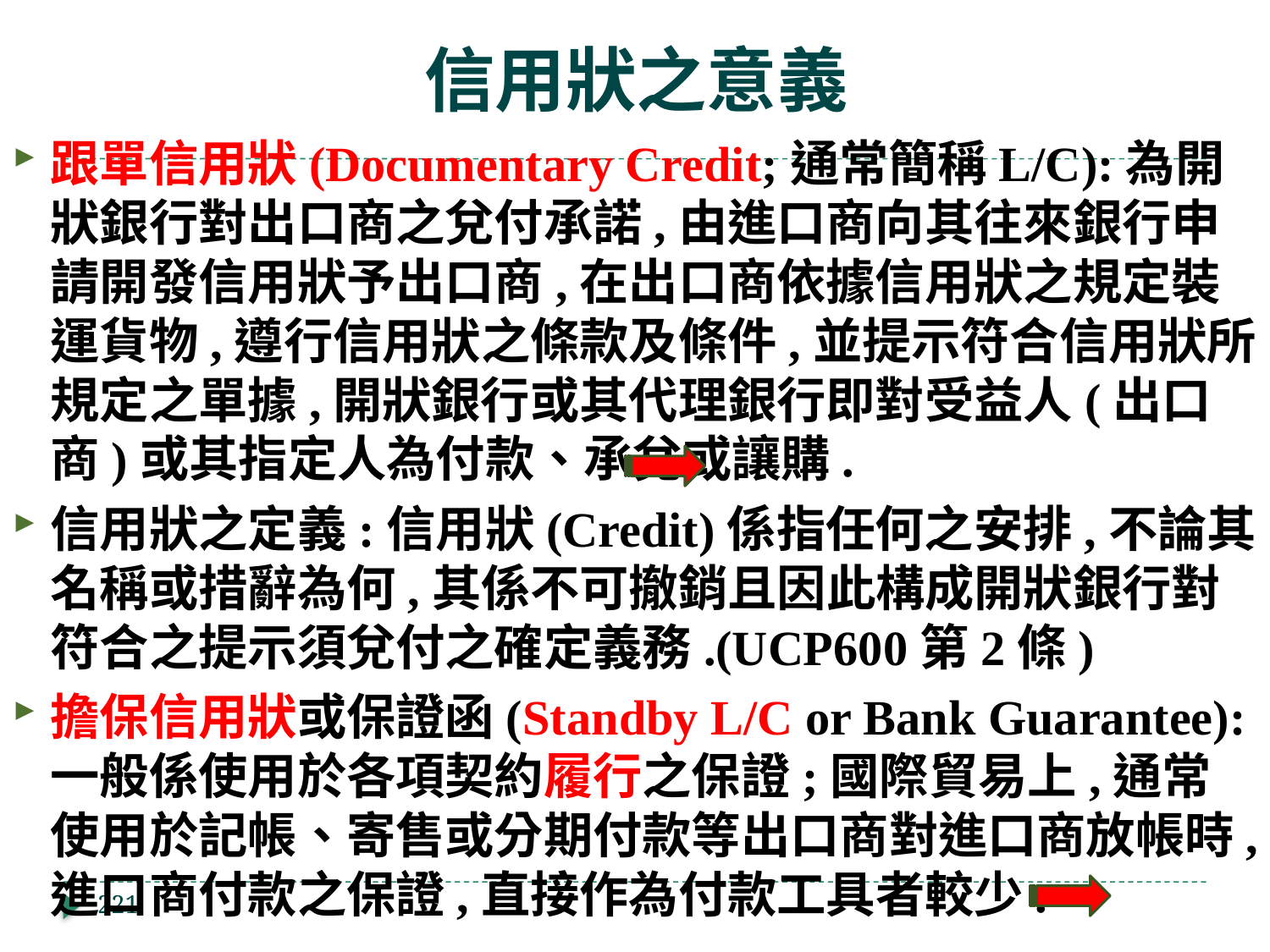

# 信用狀之意義
跟單信用狀(Documentary Credit;通常簡稱L/C):為開狀銀行對出口商之兌付承諾,由進口商向其往來銀行申請開發信用狀予出口商,在出口商依據信用狀之規定裝運貨物,遵行信用狀之條款及條件,並提示符合信用狀所規定之單據,開狀銀行或其代理銀行即對受益人(出口商)或其指定人為付款、承兌或讓購.
信用狀之定義:信用狀(Credit)係指任何之安排,不論其名稱或措辭為何,其係不可撤銷且因此構成開狀銀行對符合之提示須兌付之確定義務.(UCP600第2條)
擔保信用狀或保證函(Standby L/C or Bank Guarantee):一般係使用於各項契約履行之保證;國際貿易上,通常使用於記帳、寄售或分期付款等出口商對進口商放帳時,進口商付款之保證,直接作為付款工具者較少.

221